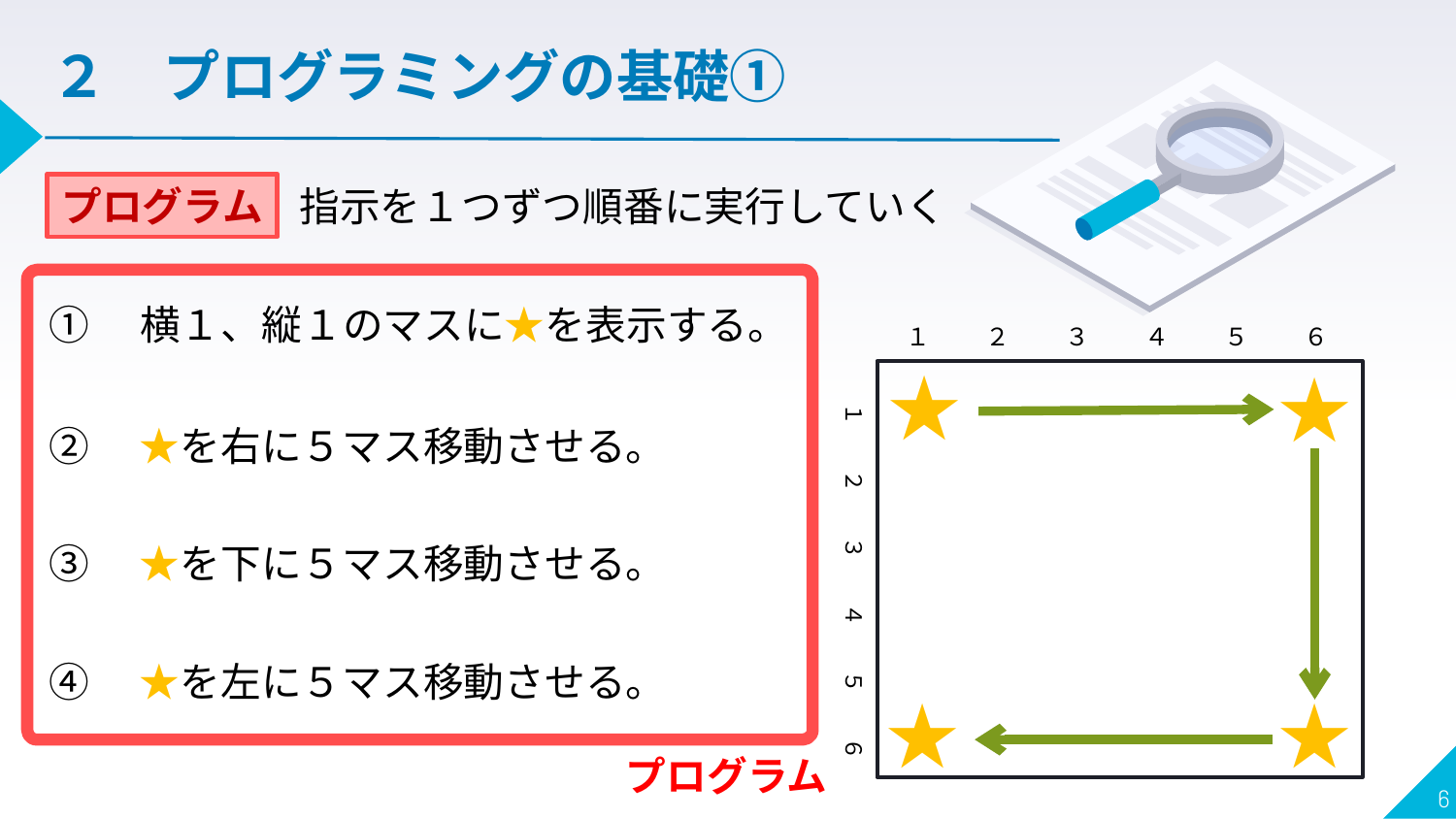

２　プログラミングの基礎①

プログラム
指示を１つずつ順番に実行していく

①　横１、縦１のマスに★を表示する。
１　　 ２　　 ３　　 ４ 　　５ 　　６
★
★

１　　２　　３　　４　　５　　６
②　★を右に５マス移動させる。
③　★を下に５マス移動させる。
④　★を左に５マス移動させる。
★
★
6
プログラム